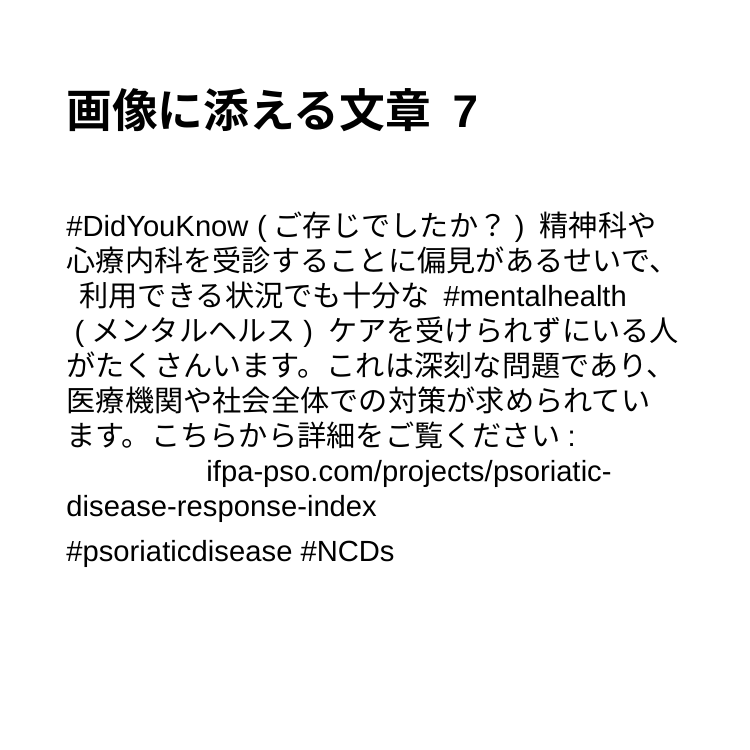

# 画像に添える文章 7
#DidYouKnow (ご存じでしたか？) 精神科や心療内科を受診することに偏見があるせいで、   利用できる状況でも十分な #mentalhealth        (メンタルヘルス) ケアを受けられずにいる人がたくさんいます。これは深刻な問題であり、  医療機関や社会全体での対策が求められてい  ます。こちらから詳細をご覧ください:                               ifpa-pso.com/projects/psoriatic-disease-response-index
#psoriaticdisease #NCDs